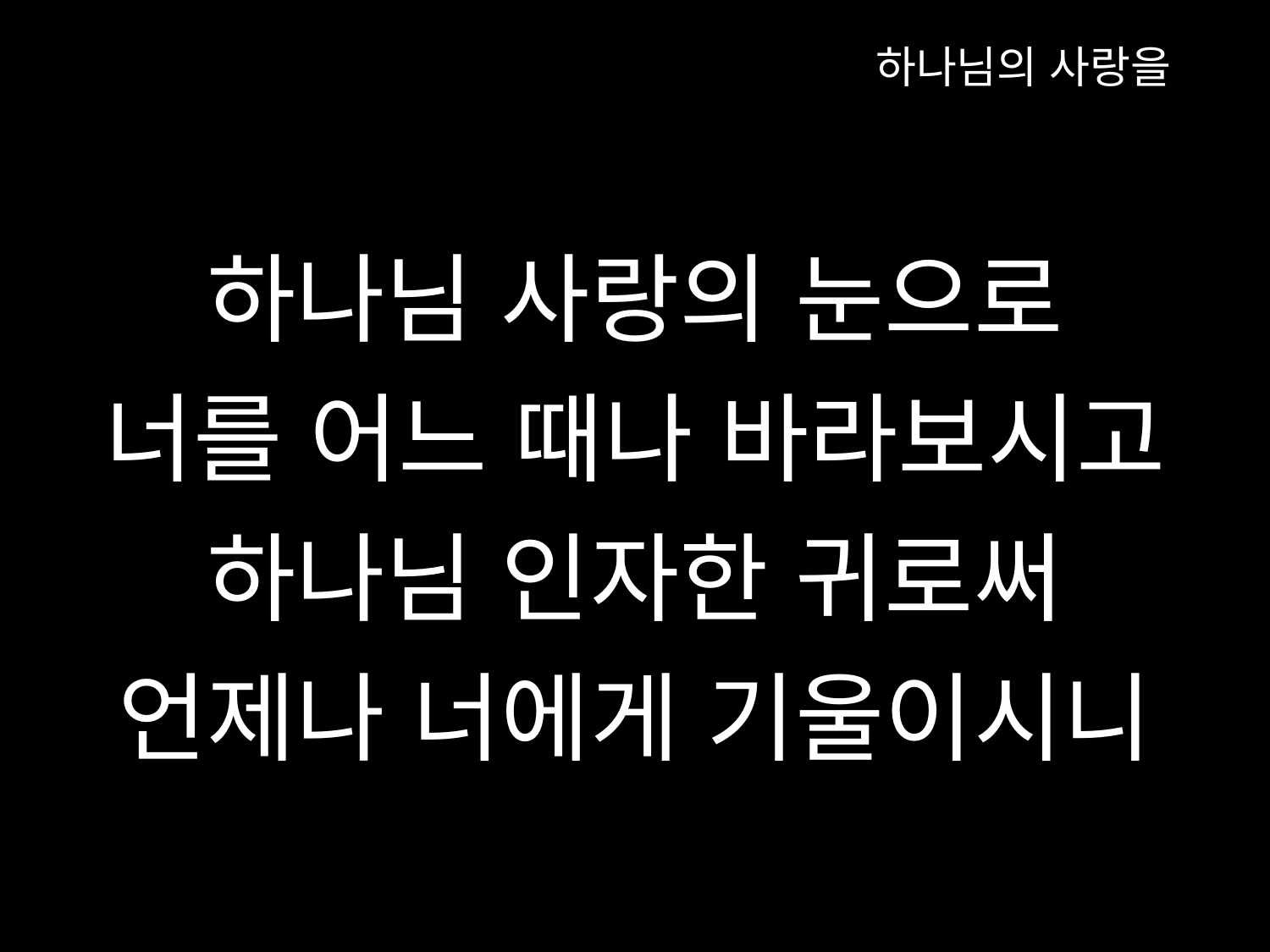

하나님의 사랑을
하나님 사랑의 눈으로
너를 어느 때나 바라보시고
하나님 인자한 귀로써
언제나 너에게 기울이시니